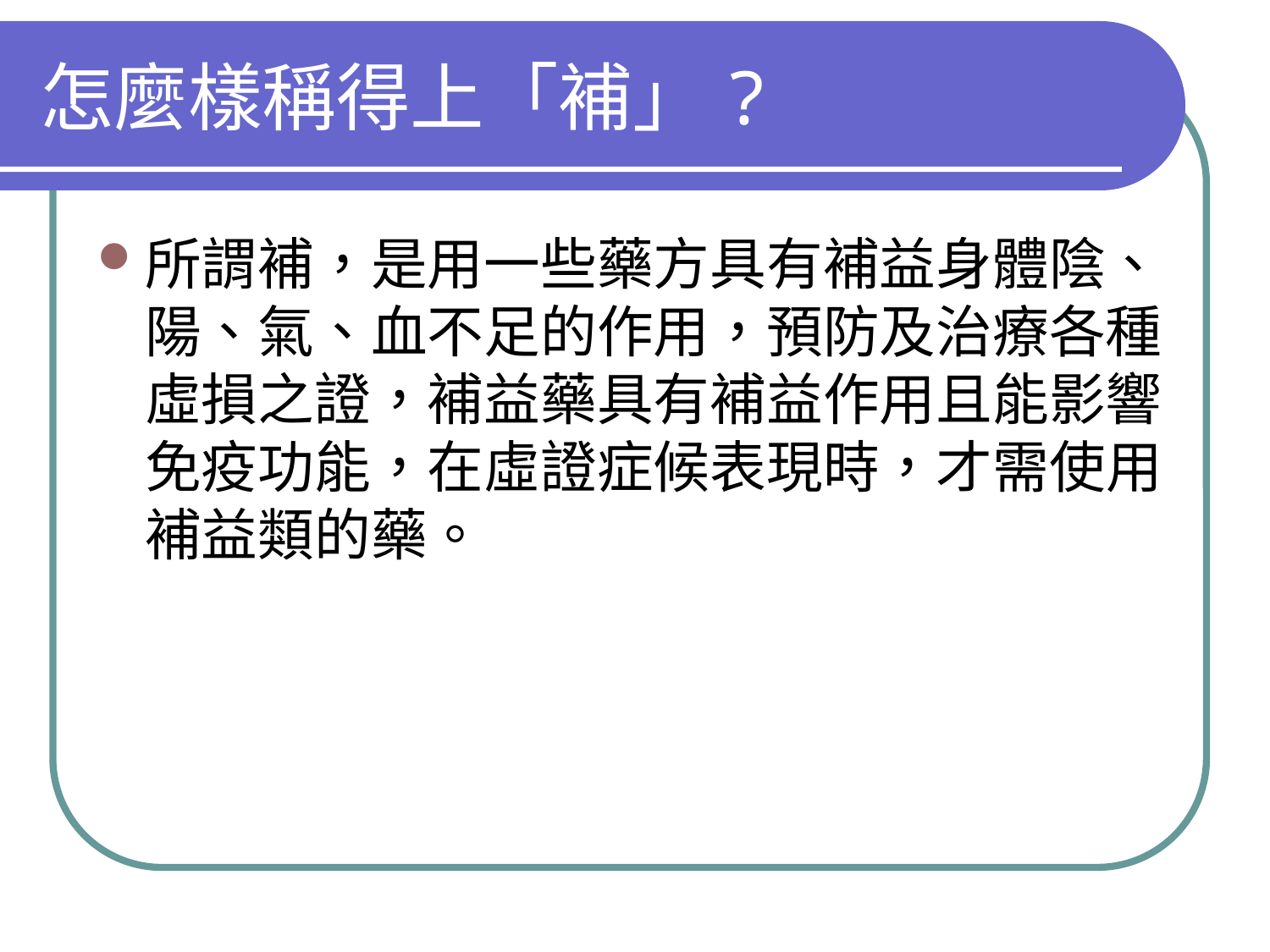

# 怎麼樣稱得上「補」?
所謂補，是用一些藥方具有補益身體陰、陽、氣、血不足的作用，預防及治療各種虛損之證，補益藥具有補益作用且能影響免疫功能，在虛證症候表現時，才需使用補益類的藥。